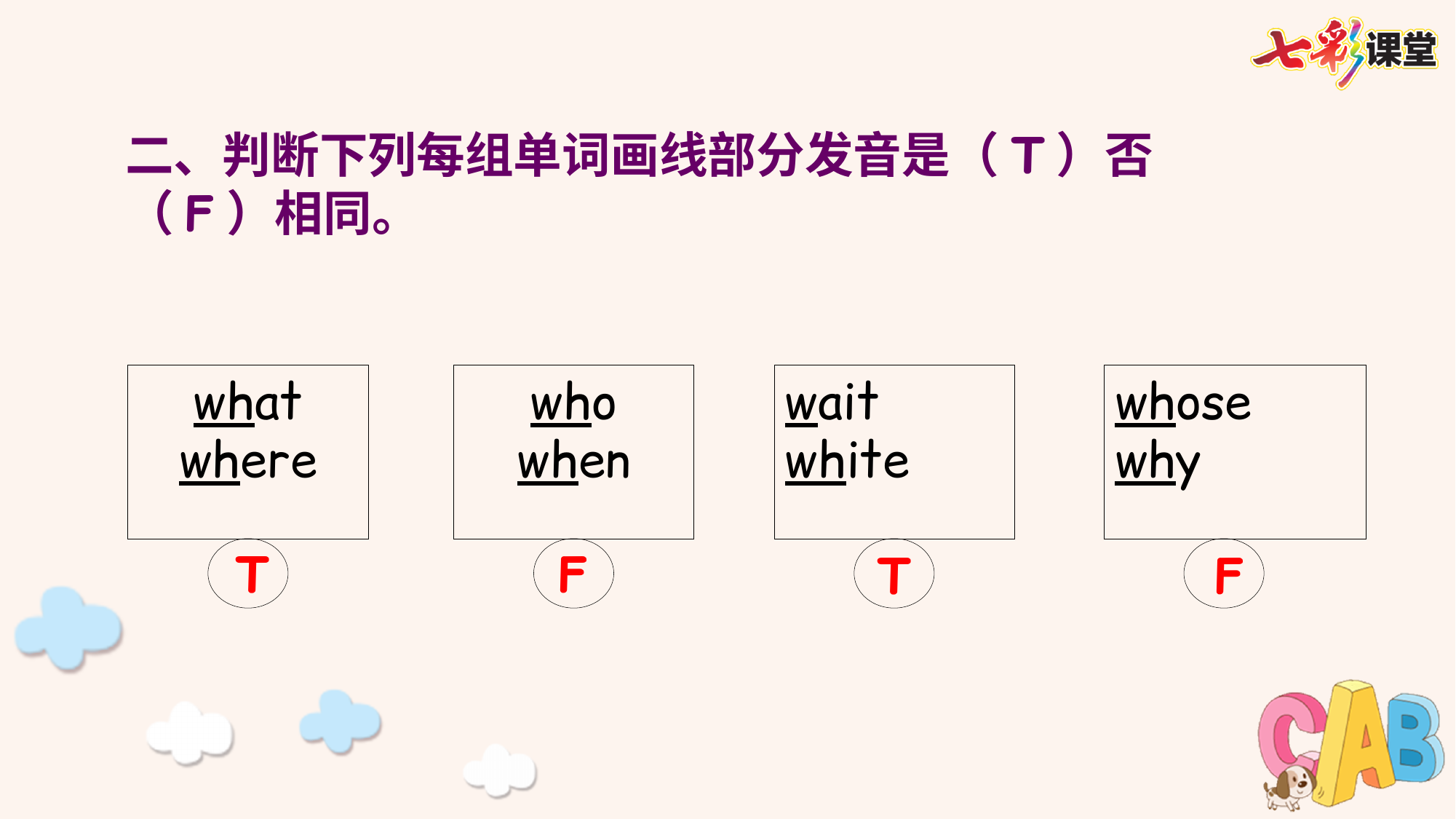

二、判断下列每组单词画线部分发音是（T）否（F）相同。
what
where

who
when
wait
white
whose
why

T
F
T
F